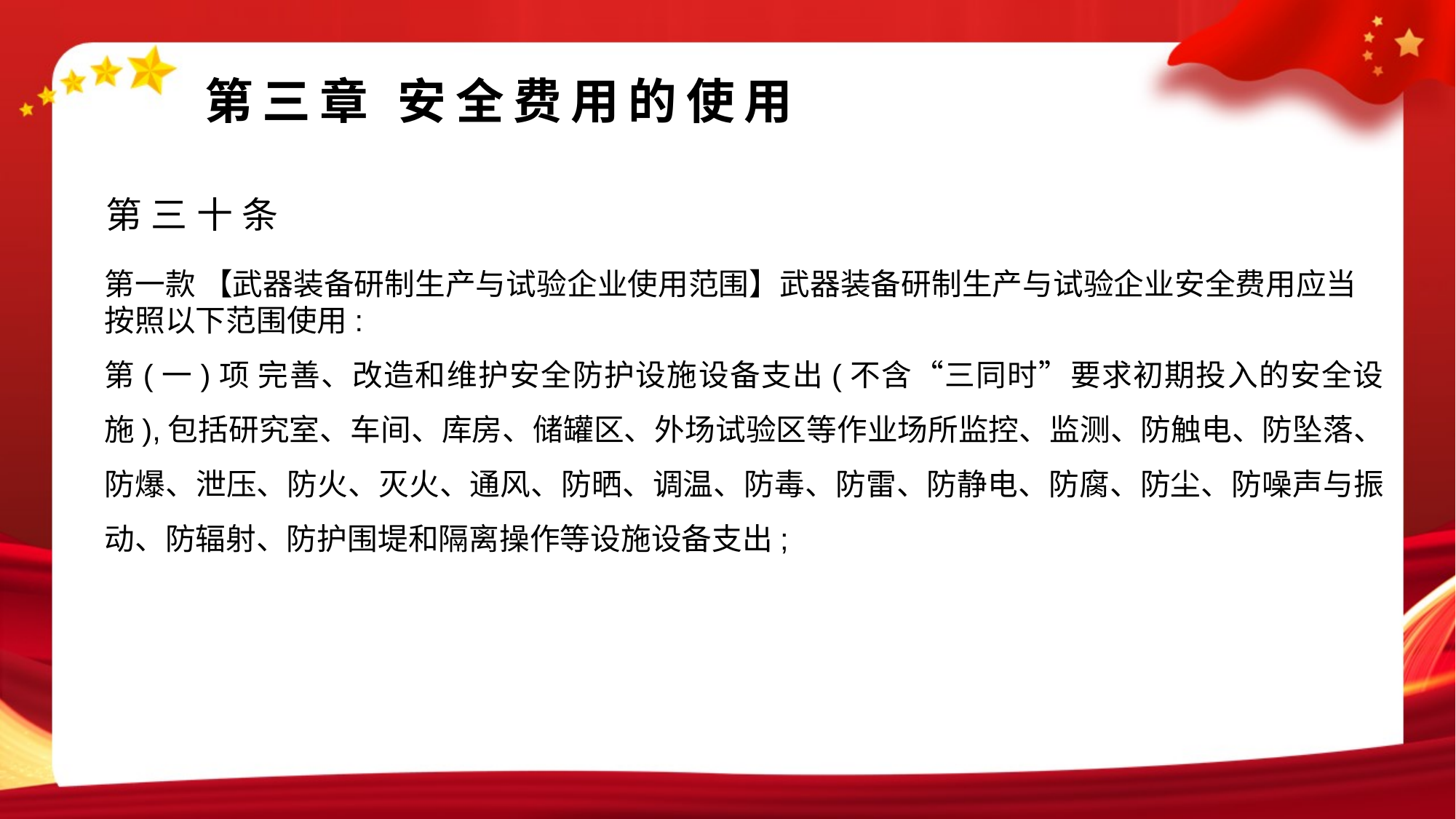

#
第三章 安全费用的使用
第三十条
第一款 【武器装备研制生产与试验企业使用范围】武器装备研制生产与试验企业安全费用应当按照以下范围使用:
第(一)项 完善、改造和维护安全防护设施设备支出(不含“三同时”要求初期投入的安全设施),包括研究室、车间、库房、储罐区、外场试验区等作业场所监控、监测、防触电、防坠落、防爆、泄压、防火、灭火、通风、防晒、调温、防毒、防雷、防静电、防腐、防尘、防噪声与振动、防辐射、防护围堤和隔离操作等设施设备支出;